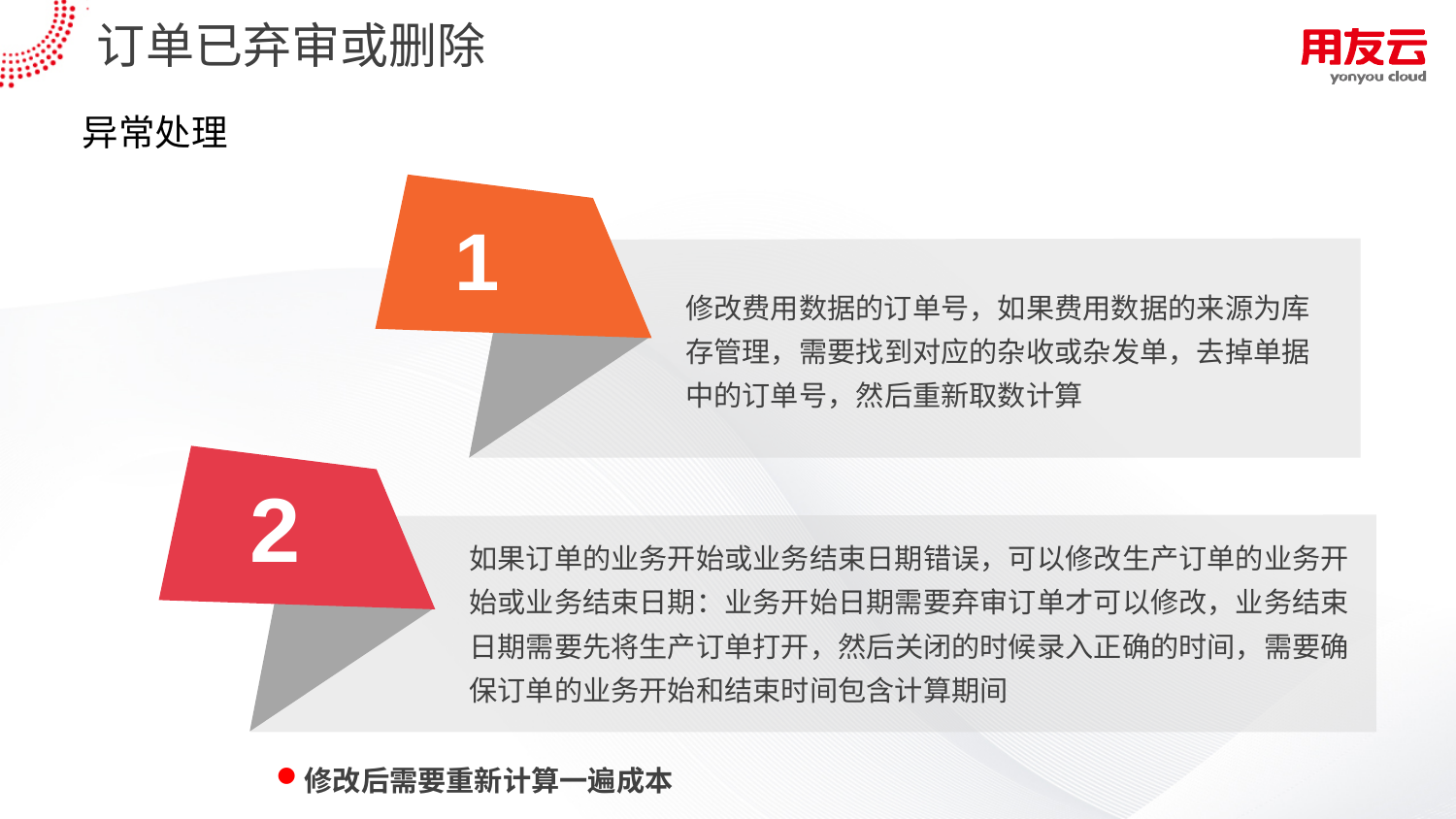

# 订单已弃审或删除
异常处理

1

修改费用数据的订单号，如果费用数据的来源为库存管理，需要找到对应的杂收或杂发单，去掉单据中的订单号，然后重新取数计算

2

如果订单的业务开始或业务结束日期错误，可以修改生产订单的业务开始或业务结束日期：业务开始日期需要弃审订单才可以修改，业务结束日期需要先将生产订单打开，然后关闭的时候录入正确的时间，需要确保订单的业务开始和结束时间包含计算期间

修改后需要重新计算一遍成本